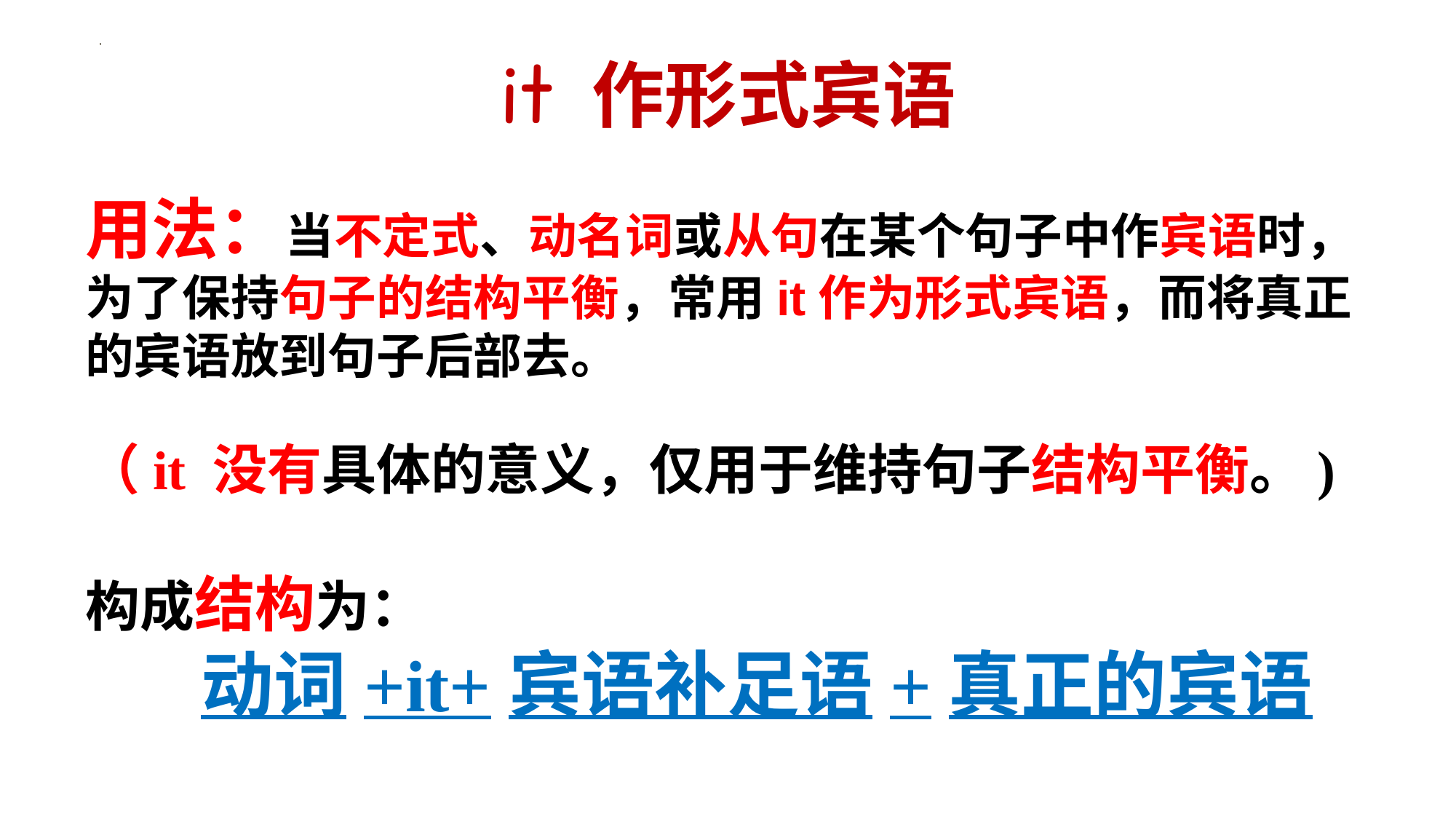

it 作形式宾语

用法：当不定式、动名词或从句在某个句子中作宾语时，为了保持句子的结构平衡，常用it作为形式宾语，而将真正的宾语放到句子后部去。

（it 没有具体的意义，仅用于维持句子结构平衡。)

构成结构为：
   动词+it+宾语补足语+真正的宾语